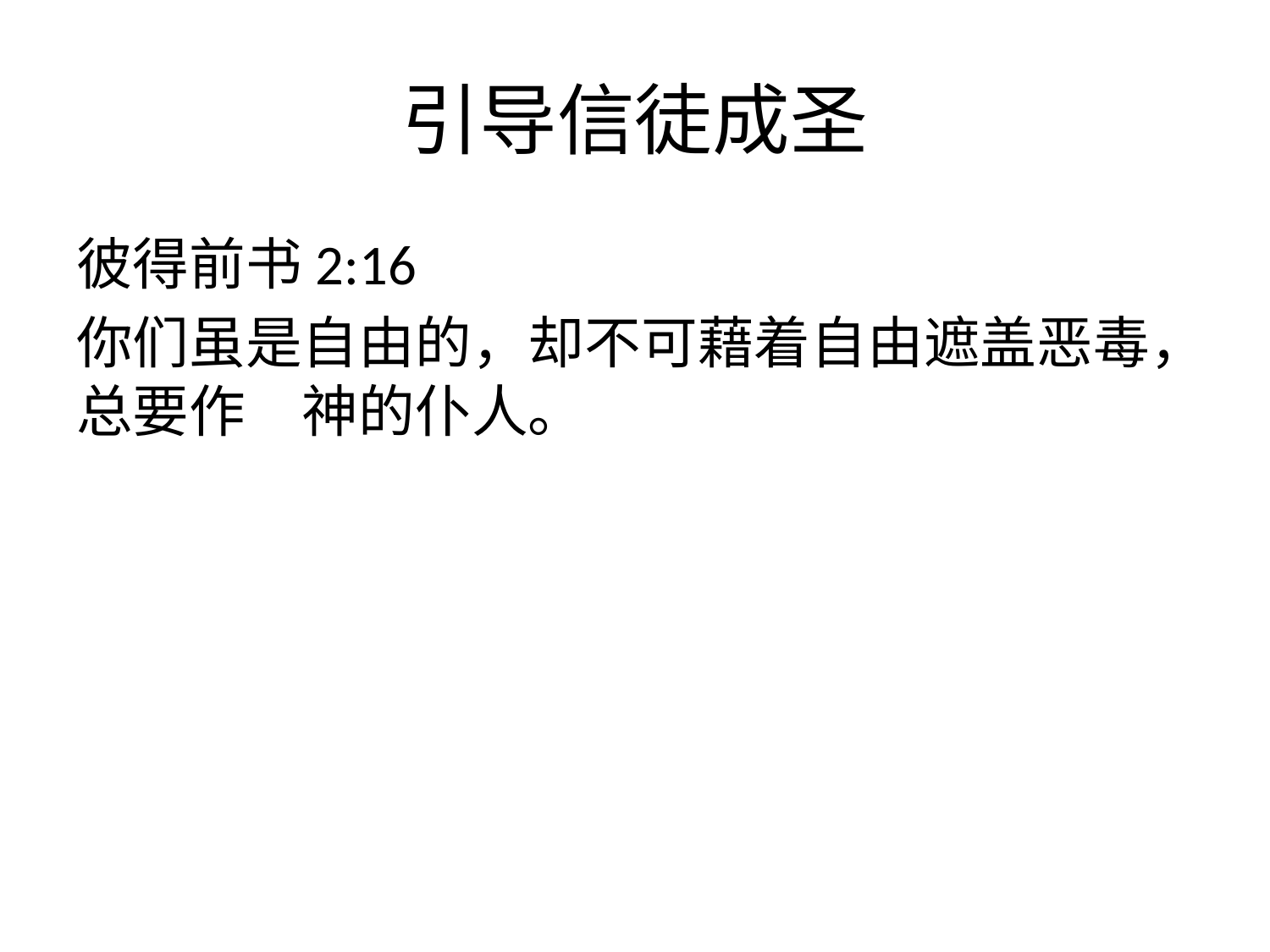

# 引导信徒成圣
彼得前书2:16
你们虽是自由的，却不可藉着自由遮盖恶毒，总要作　神的仆人。